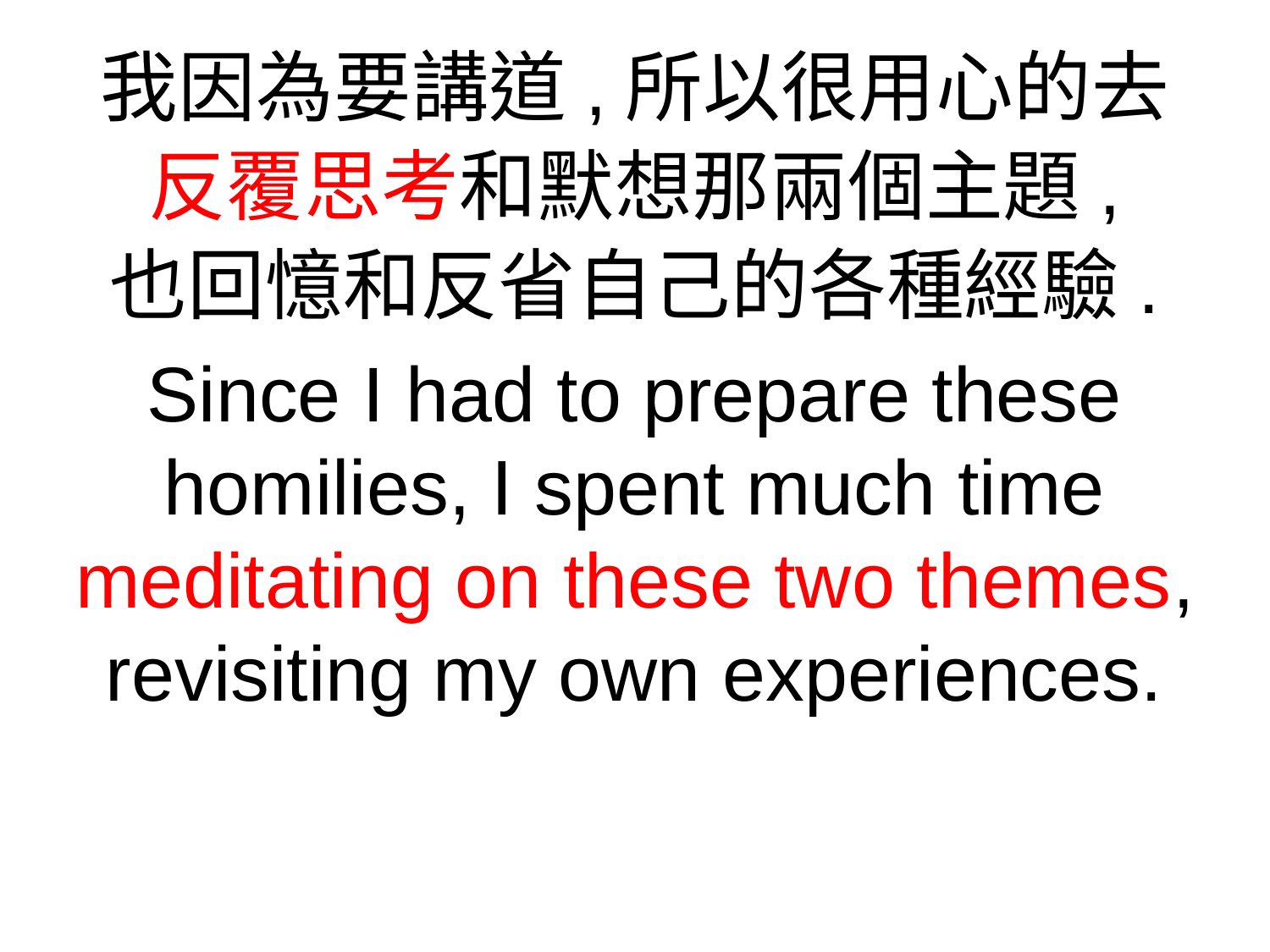

我因為要講道,所以很用心的去
反覆思考和默想那兩個主題,
也回憶和反省自己的各種經驗.
Since I had to prepare these homilies, I spent much time meditating on these two themes, revisiting my own experiences.